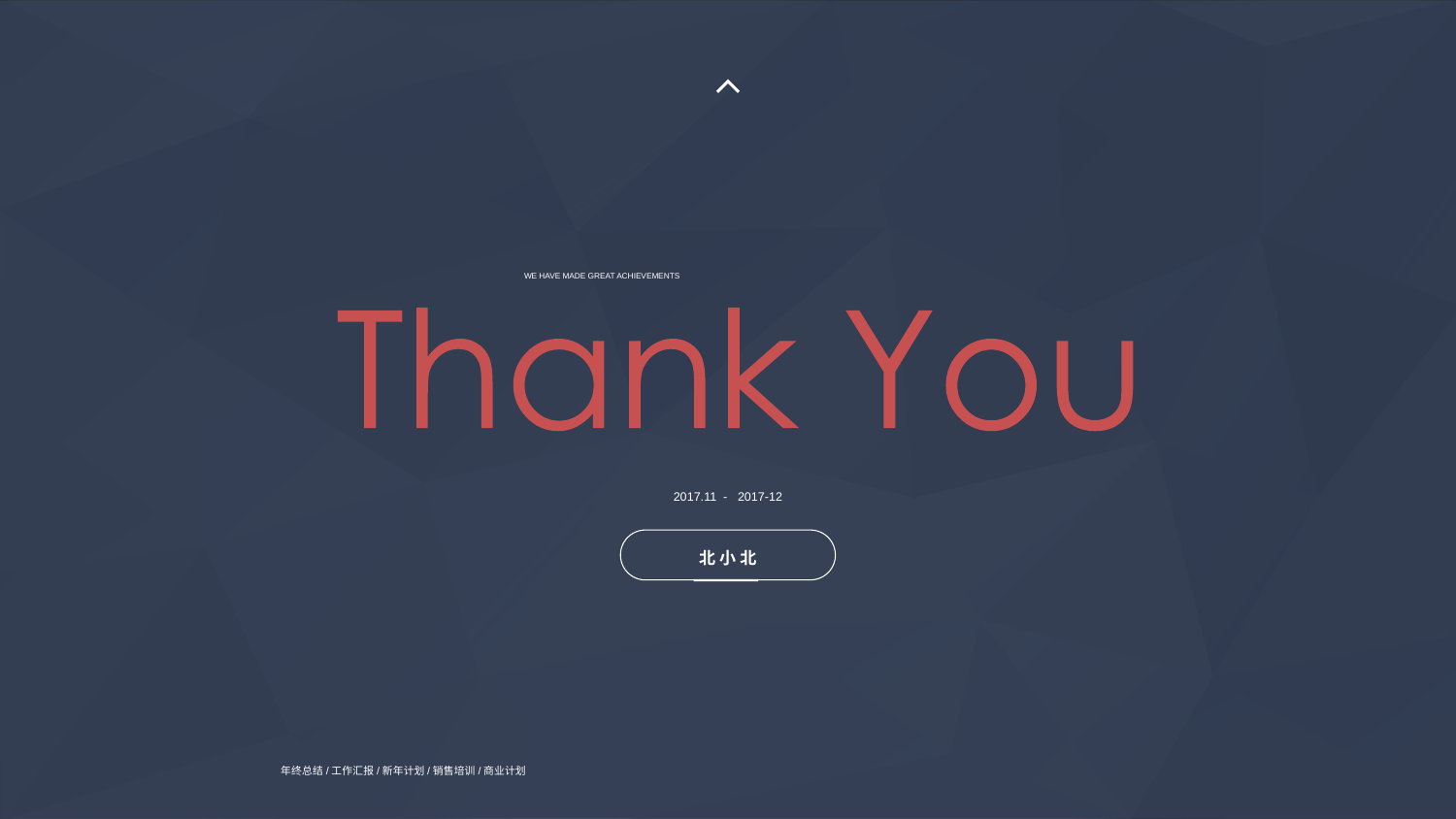

WE HAVE MADE GREAT ACHIEVEMENTS

2017.11  -   2017-12

北 小 北

年终总结/工作汇报/新年计划/销售培训/商业计划